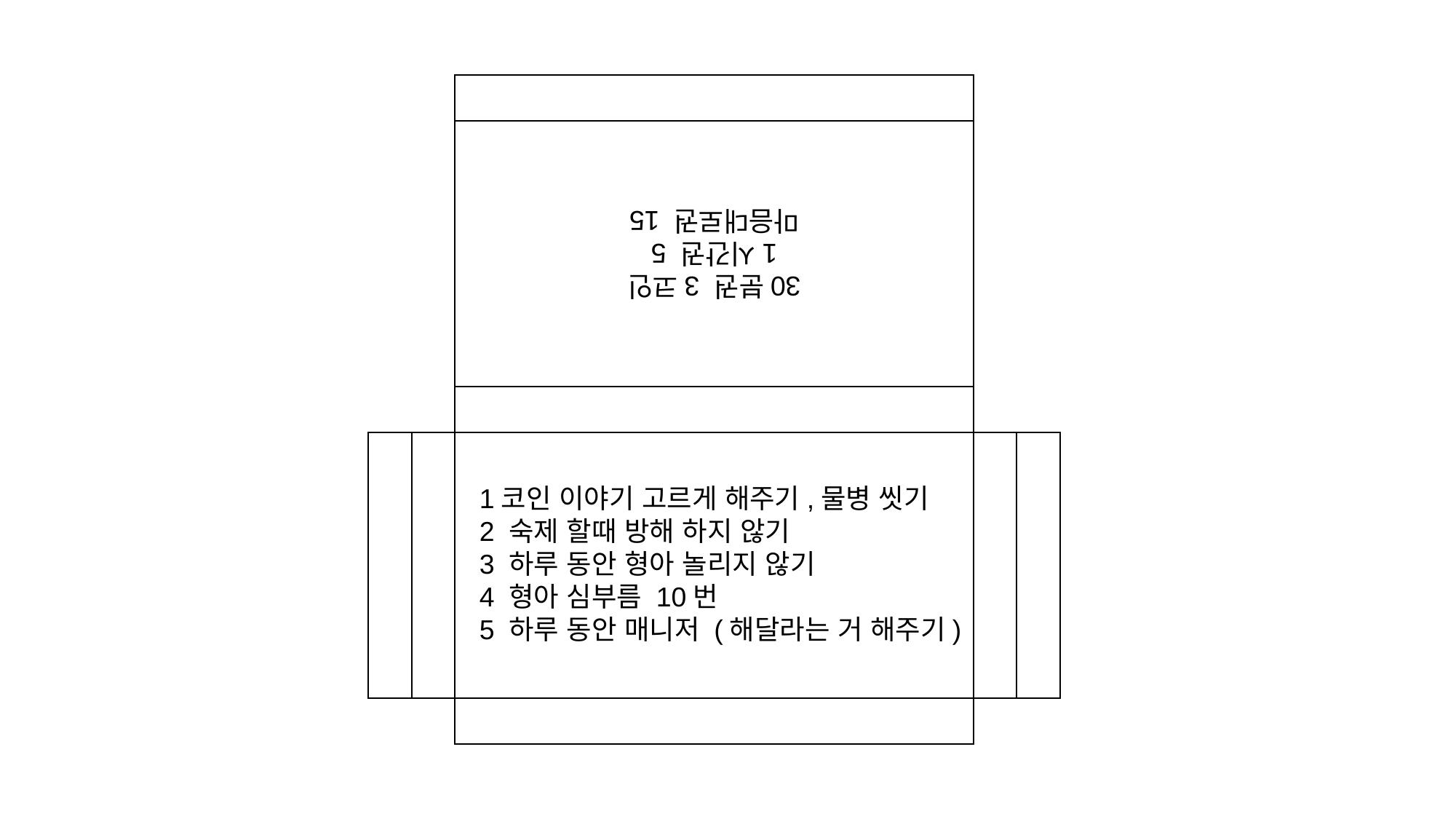

30분권 3코인
1시간권 5
마음대로권 15
1코인 이야기 고르게 해주기,물병 씻기
2 숙제 할때 방해 하지 않기
3 하루 동안 형아 놀리지 않기
4 형아 심부름 10번
5 하루 동안 매니저 (해달라는 거 해주기)